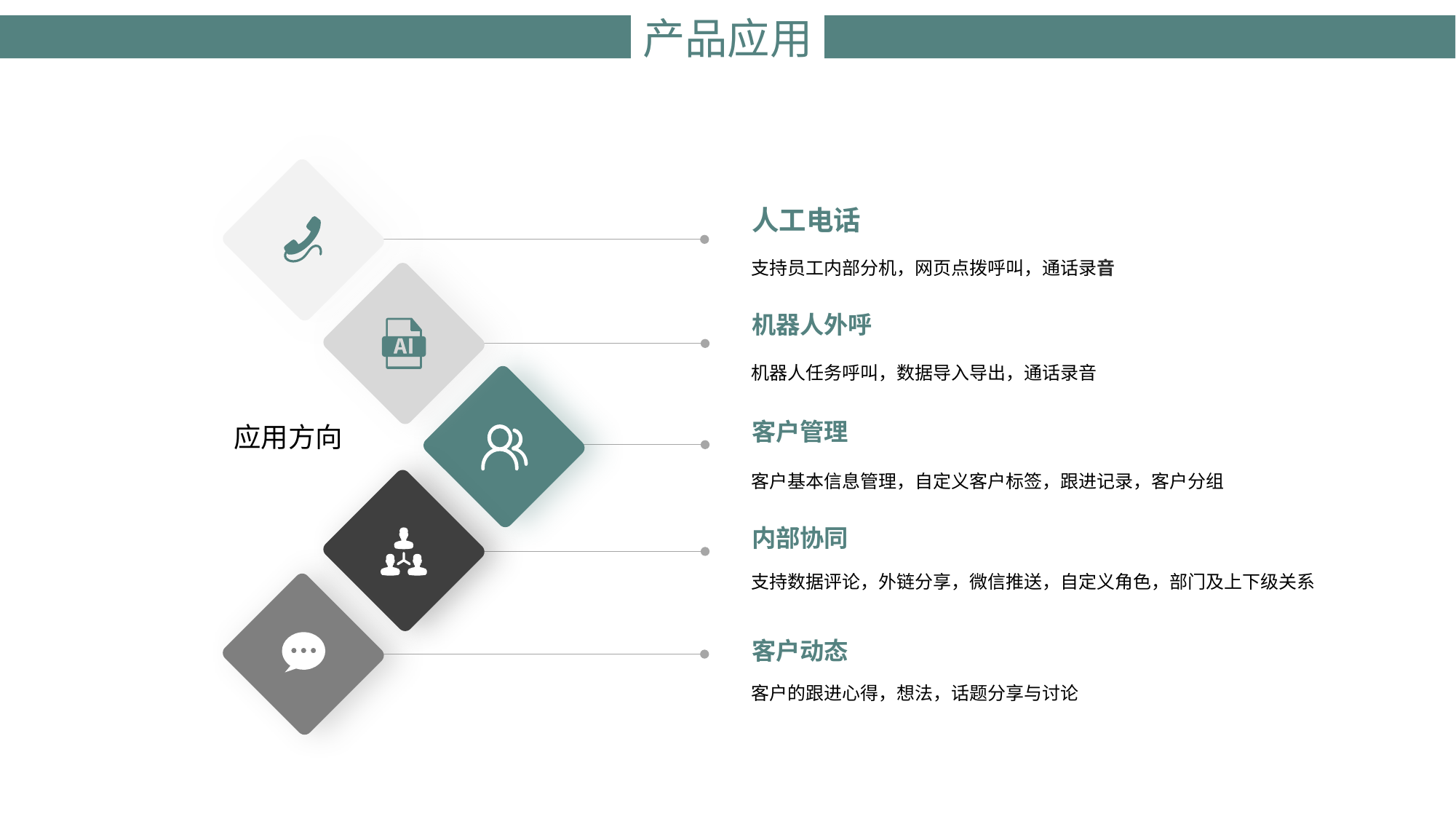

# 产品应用

人工电话
支持员工内部分机，网页点拨呼叫，通话录音

机器人外呼
机器人任务呼叫，数据导入导出，通话录音

客户管理
客户基本信息管理，自定义客户标签，跟进记录，客户分组
应用方向

内部协同
支持数据评论，外链分享，微信推送，自定义角色，部门及上下级关系

客户动态
客户的跟进心得，想法，话题分享与讨论